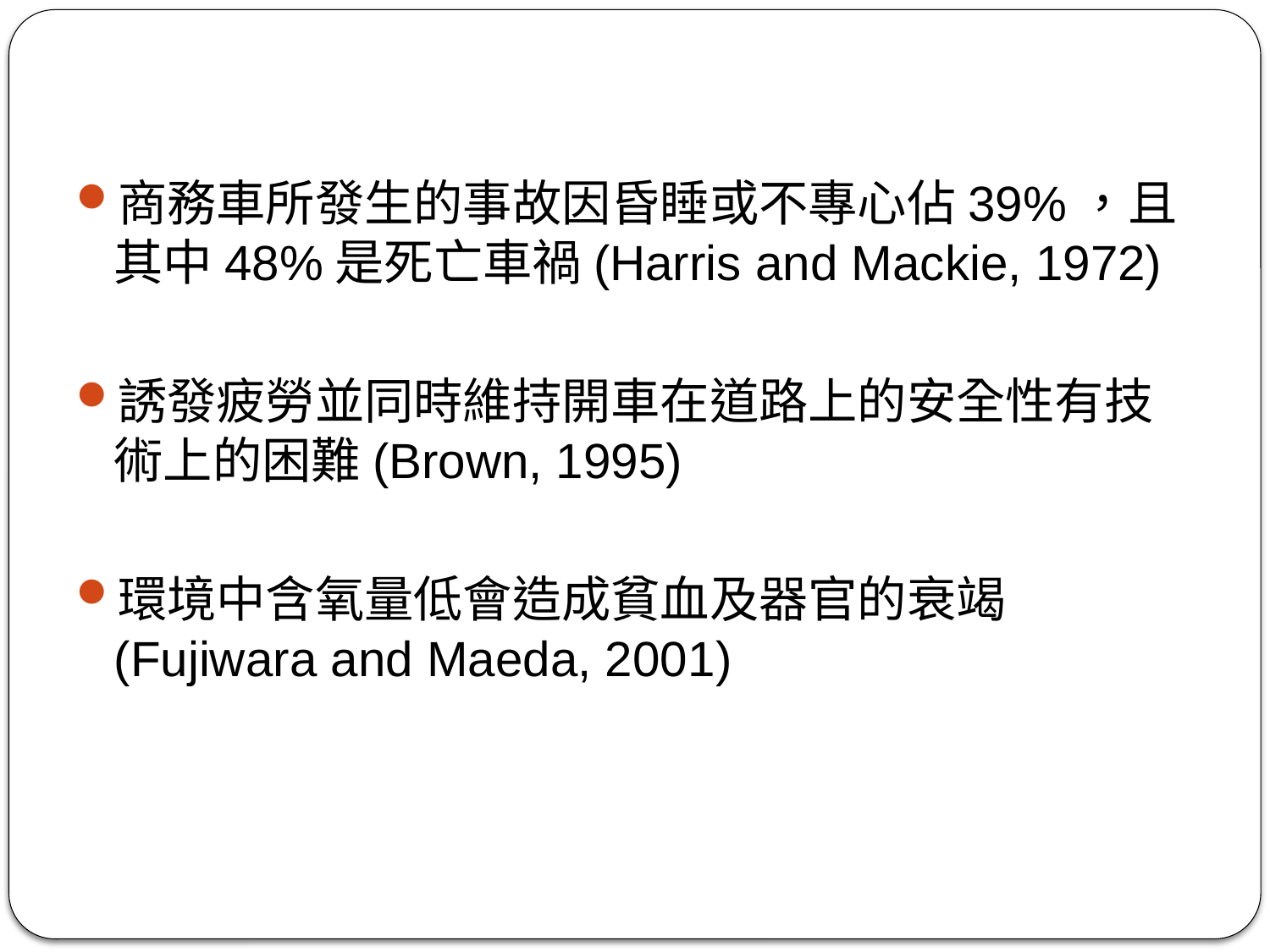

商務車所發生的事故因昏睡或不專心佔39%，且其中48%是死亡車禍(Harris and Mackie, 1972)

誘發疲勞並同時維持開車在道路上的安全性有技術上的困難(Brown, 1995)

環境中含氧量低會造成貧血及器官的衰竭(Fujiwara and Maeda, 2001)